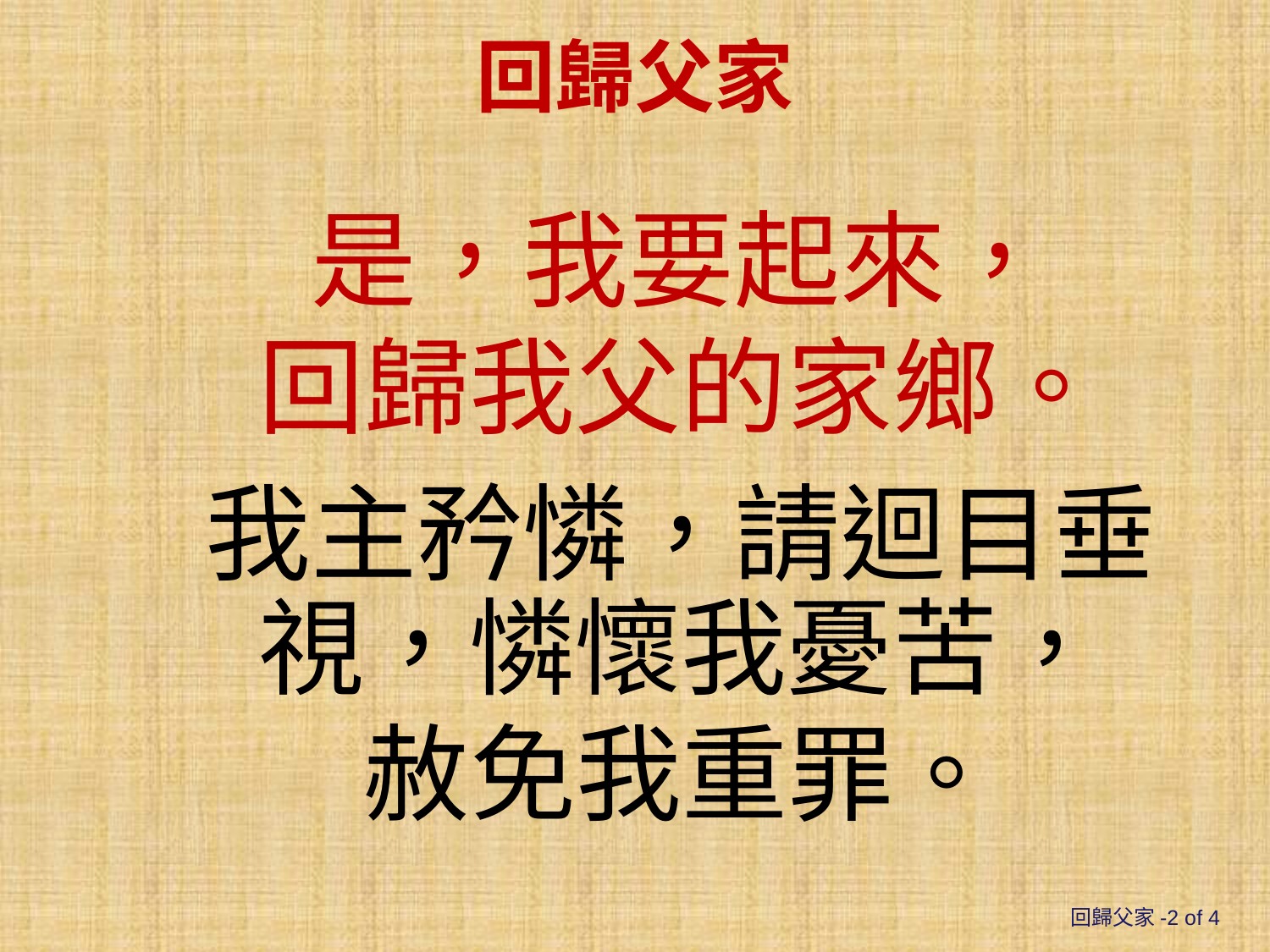

回歸父家
是，我要起來，
回歸我父的家鄉。
我主矜憐，請迴目垂視，憐懷我憂苦，
赦免我重罪。

回歸父家-2 of 4